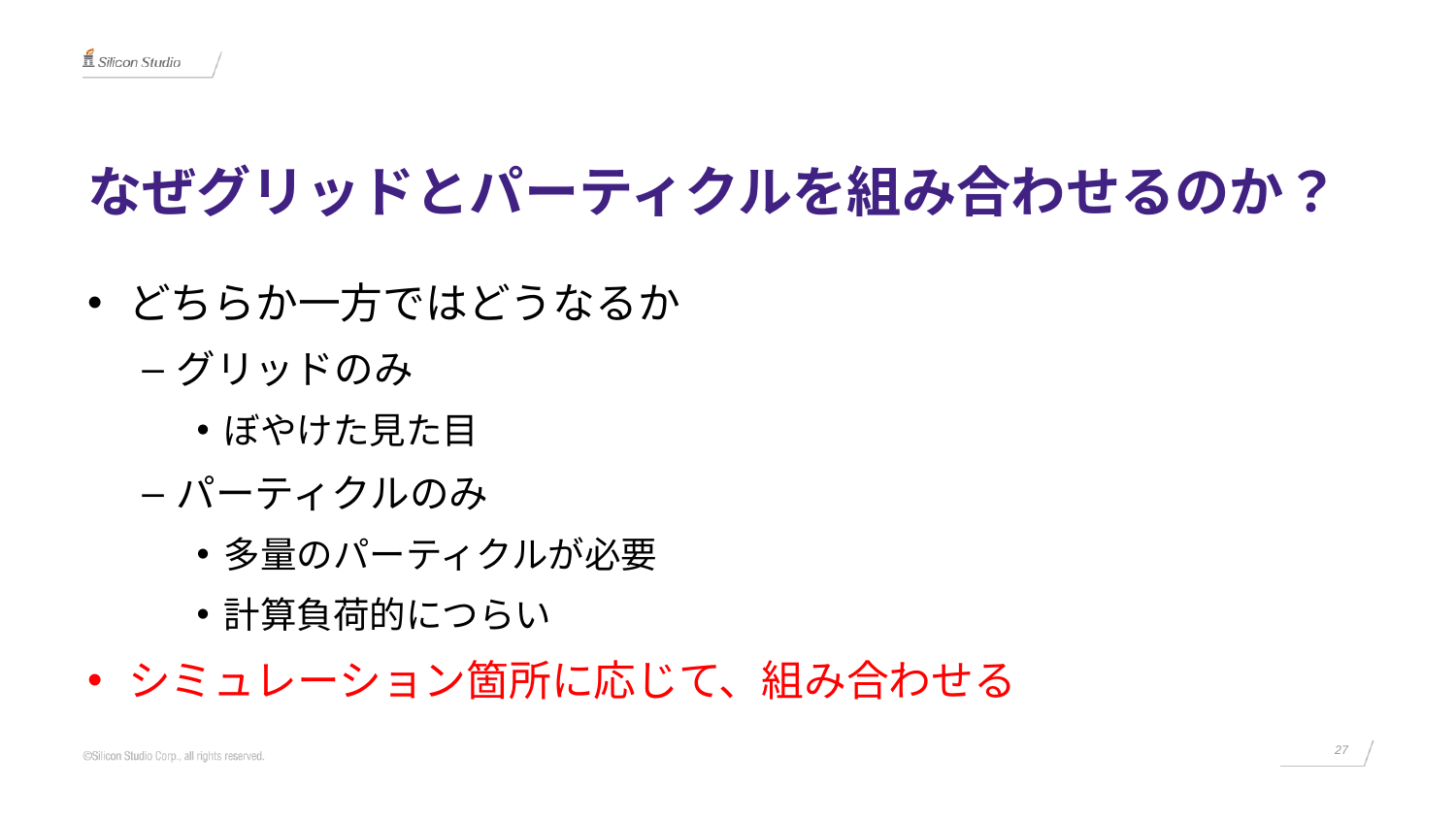

# なぜグリッドとパーティクルを組み合わせるのか？
どちらか一方ではどうなるか
グリッドのみ
ぼやけた見た目
パーティクルのみ
多量のパーティクルが必要
計算負荷的につらい
シミュレーション箇所に応じて、組み合わせる
27